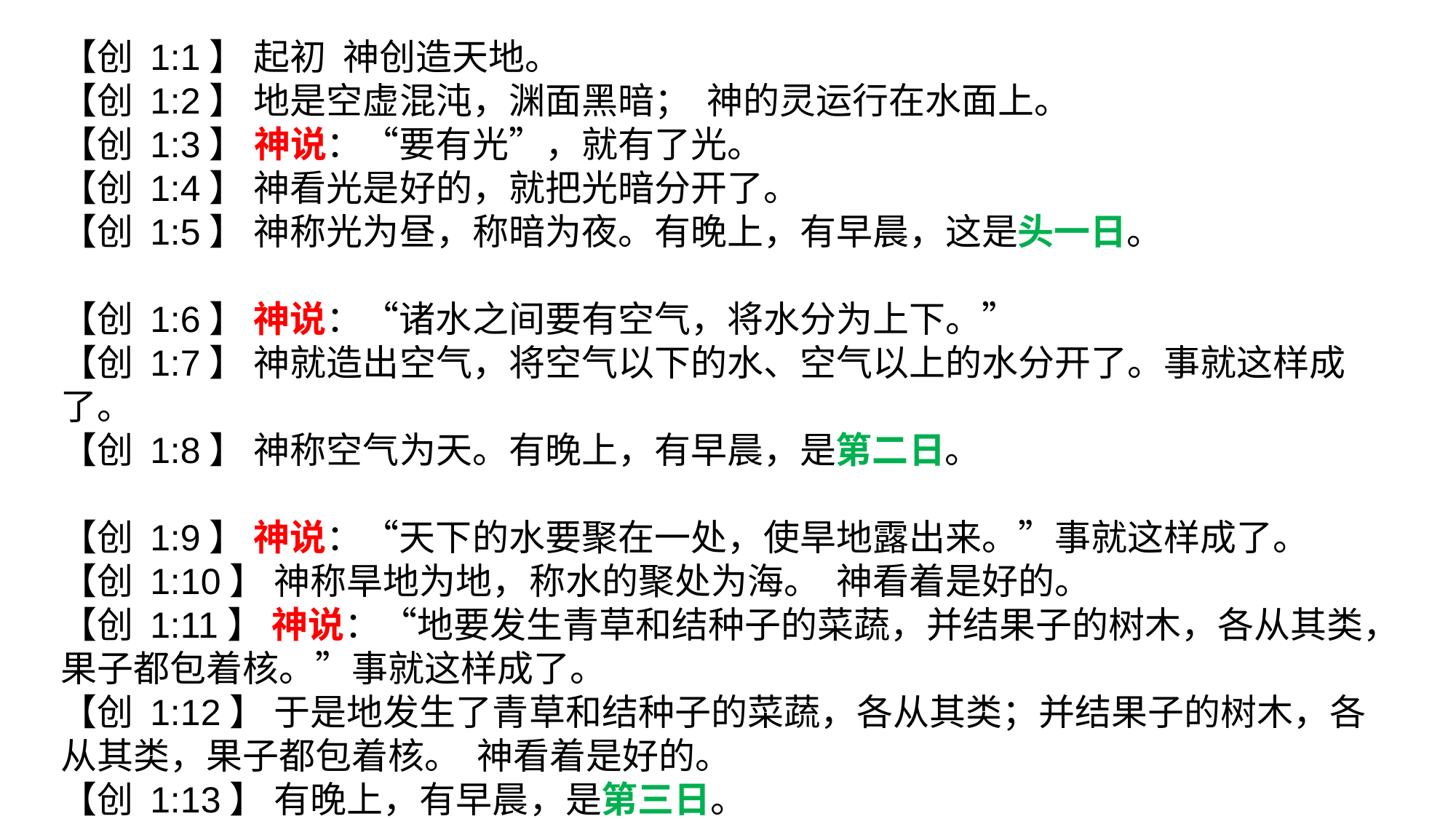

【创 1:1】 起初  神创造天地。
【创 1:2】 地是空虚混沌，渊面黑暗；  神的灵运行在水面上。
【创 1:3】 神说：“要有光”，就有了光。
【创 1:4】 神看光是好的，就把光暗分开了。
【创 1:5】 神称光为昼，称暗为夜。有晚上，有早晨，这是头一日。

【创 1:6】 神说：“诸水之间要有空气，将水分为上下。”
【创 1:7】 神就造出空气，将空气以下的水、空气以上的水分开了。事就这样成了。
【创 1:8】 神称空气为天。有晚上，有早晨，是第二日。

【创 1:9】 神说：“天下的水要聚在一处，使旱地露出来。”事就这样成了。
【创 1:10】 神称旱地为地，称水的聚处为海。  神看着是好的。
【创 1:11】 神说：“地要发生青草和结种子的菜蔬，并结果子的树木，各从其类，果子都包着核。”事就这样成了。
【创 1:12】 于是地发生了青草和结种子的菜蔬，各从其类；并结果子的树木，各从其类，果子都包着核。  神看着是好的。
【创 1:13】 有晚上，有早晨，是第三日。